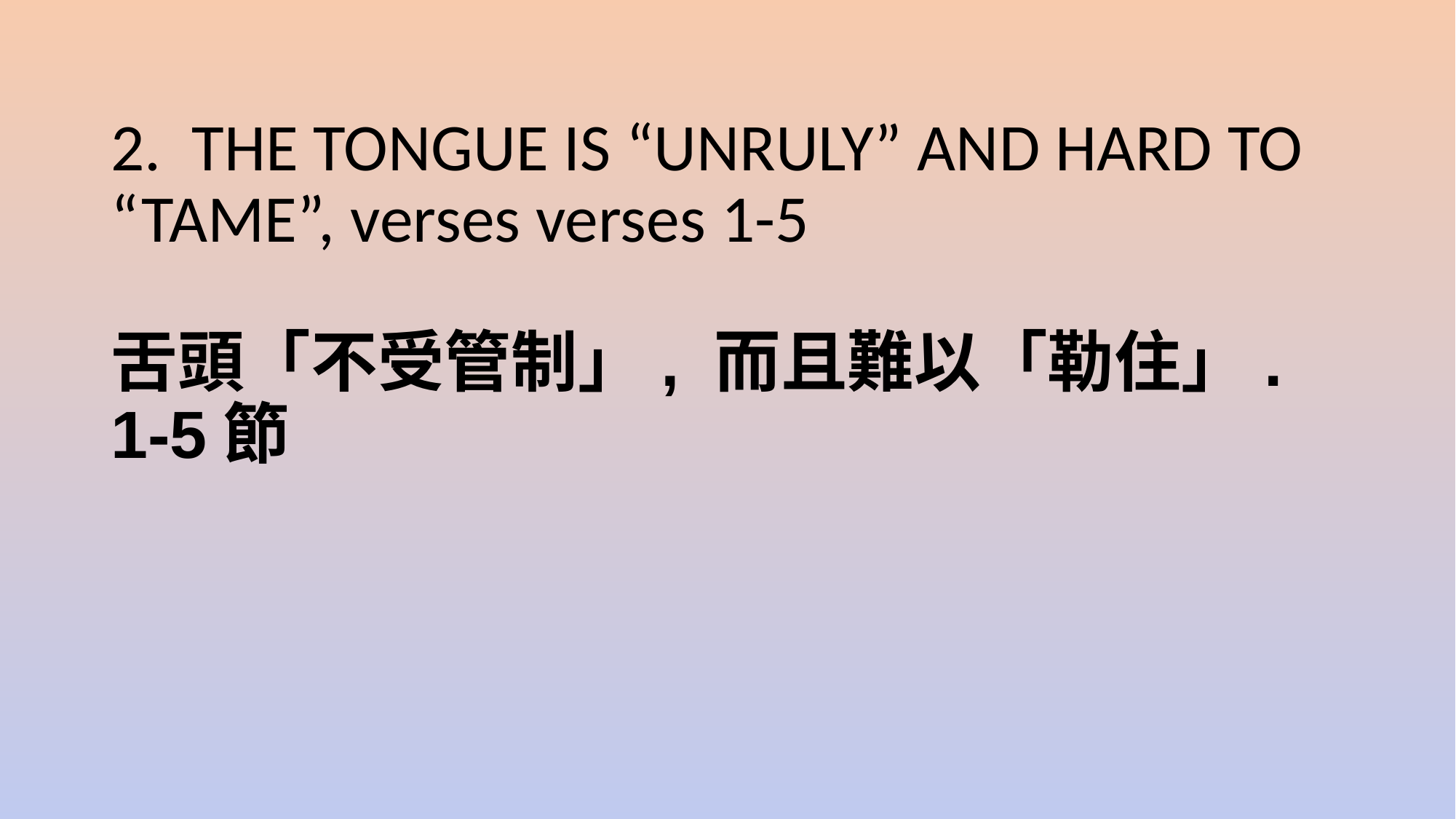

# 2.  THE TONGUE IS “UNRULY” AND HARD TO “TAME”, verses verses 1-5 舌頭「不受管制」, 而且難以「勒住」. 1-5節